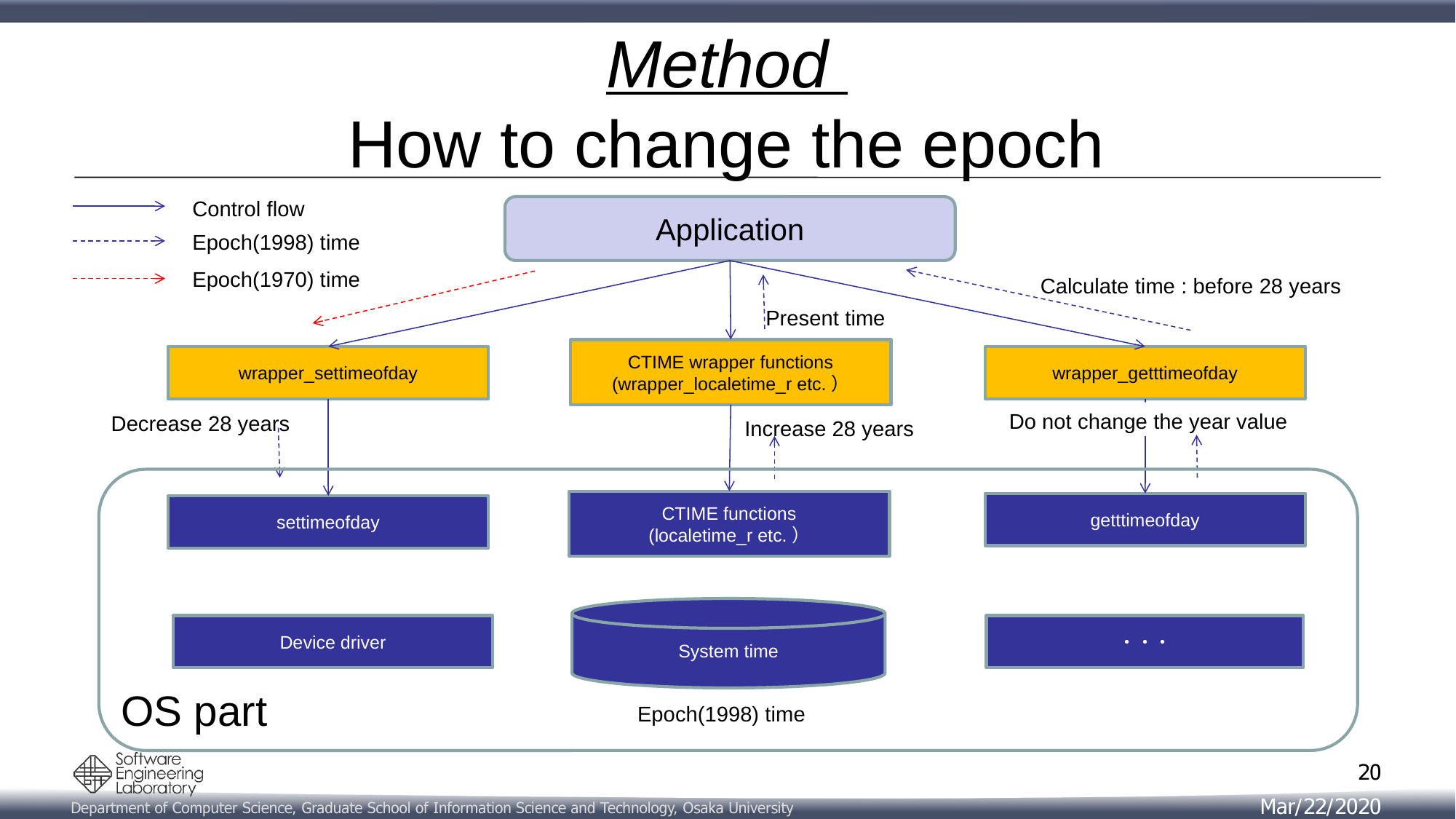

# Method How to change the epoch
Control flow
Application
Epoch(1998) time
Epoch(1970) time
Calculate time : before 28 years
Present time
CTIME wrapper functions
(wrapper_localetime_r etc.）
wrapper_settimeofday
wrapper_getttimeofday
Do not change the year value
Decrease 28 years
Increase 28 years

CTIME functions
(localetime_r etc.）
getttimeofday
settimeofday
System time
Device driver
・・・
OS part
Epoch(1998) time
20
Mar/22/2020